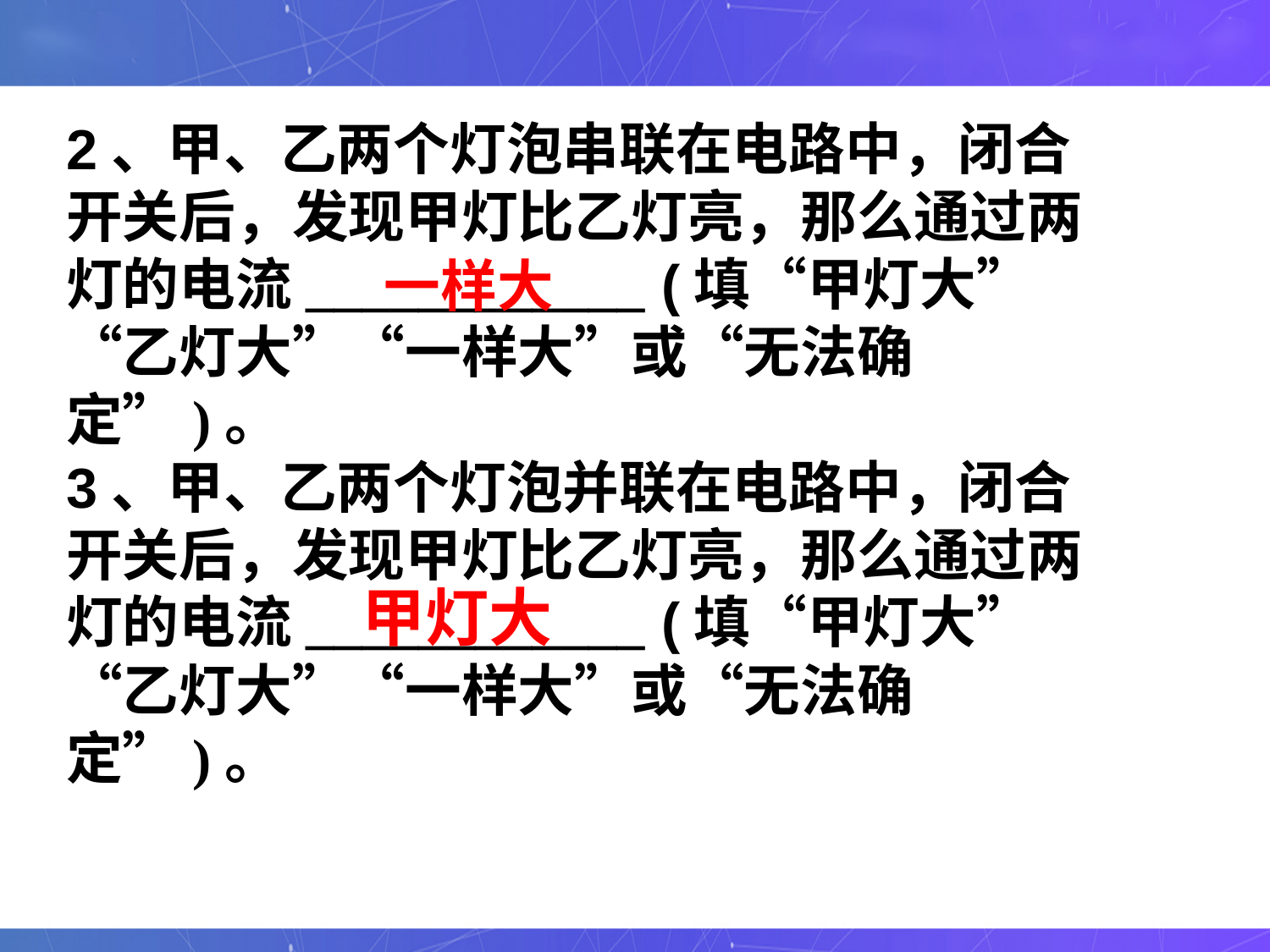

2、甲、乙两个灯泡串联在电路中，闭合开关后，发现甲灯比乙灯亮，那么通过两灯的电流____________ (填“甲灯大”“乙灯大”“一样大”或“无法确定”)。
3、甲、乙两个灯泡并联在电路中，闭合开关后，发现甲灯比乙灯亮，那么通过两灯的电流____________ (填“甲灯大”“乙灯大”“一样大”或“无法确定”)。

一样大
甲灯大